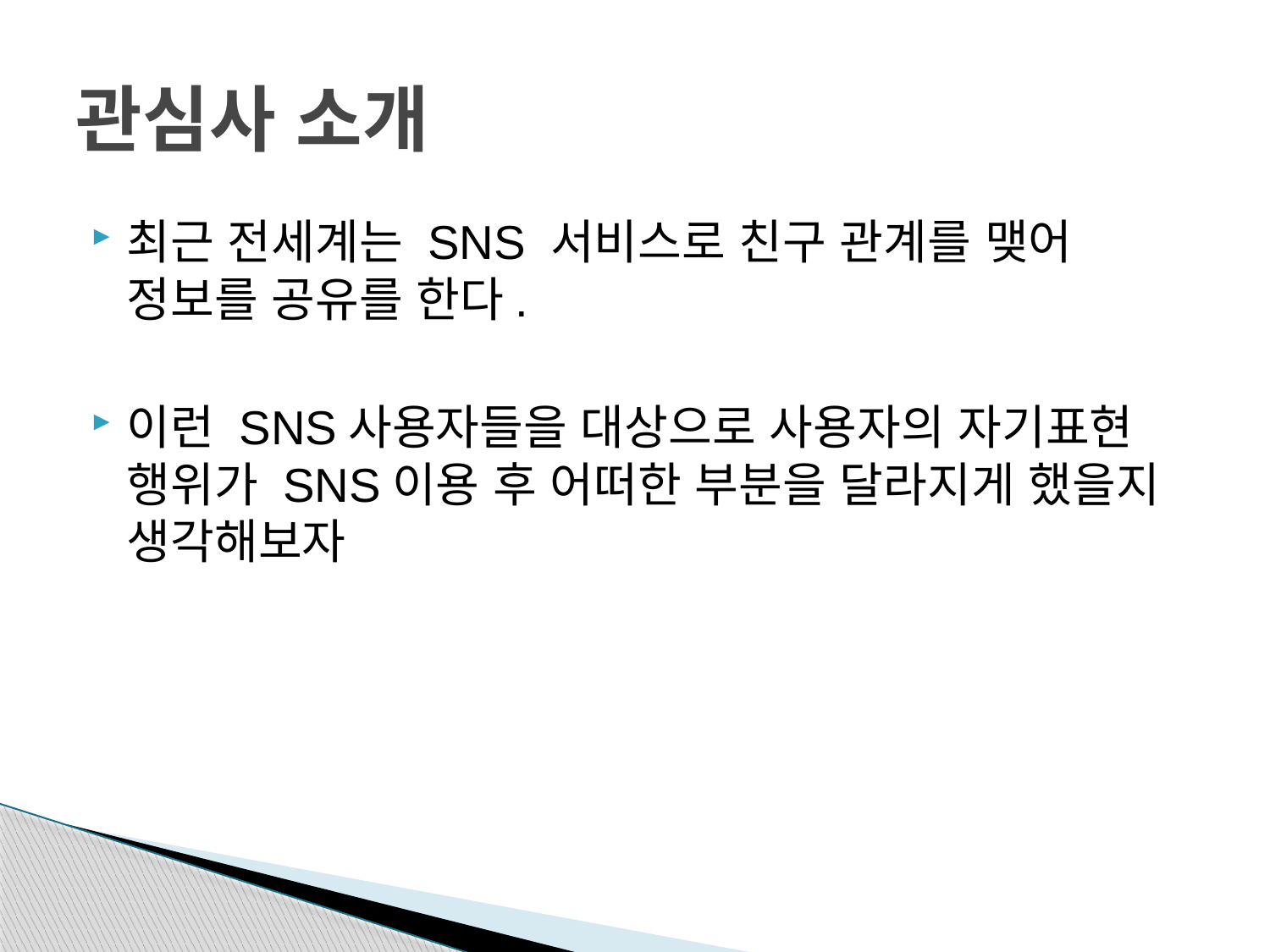

# 관심사 소개
최근 전세계는 SNS 서비스로 친구 관계를 맺어 정보를 공유를 한다.

이런 SNS사용자들을 대상으로 사용자의 자기표현 행위가 SNS이용 후 어떠한 부분을 달라지게 했을지 생각해보자